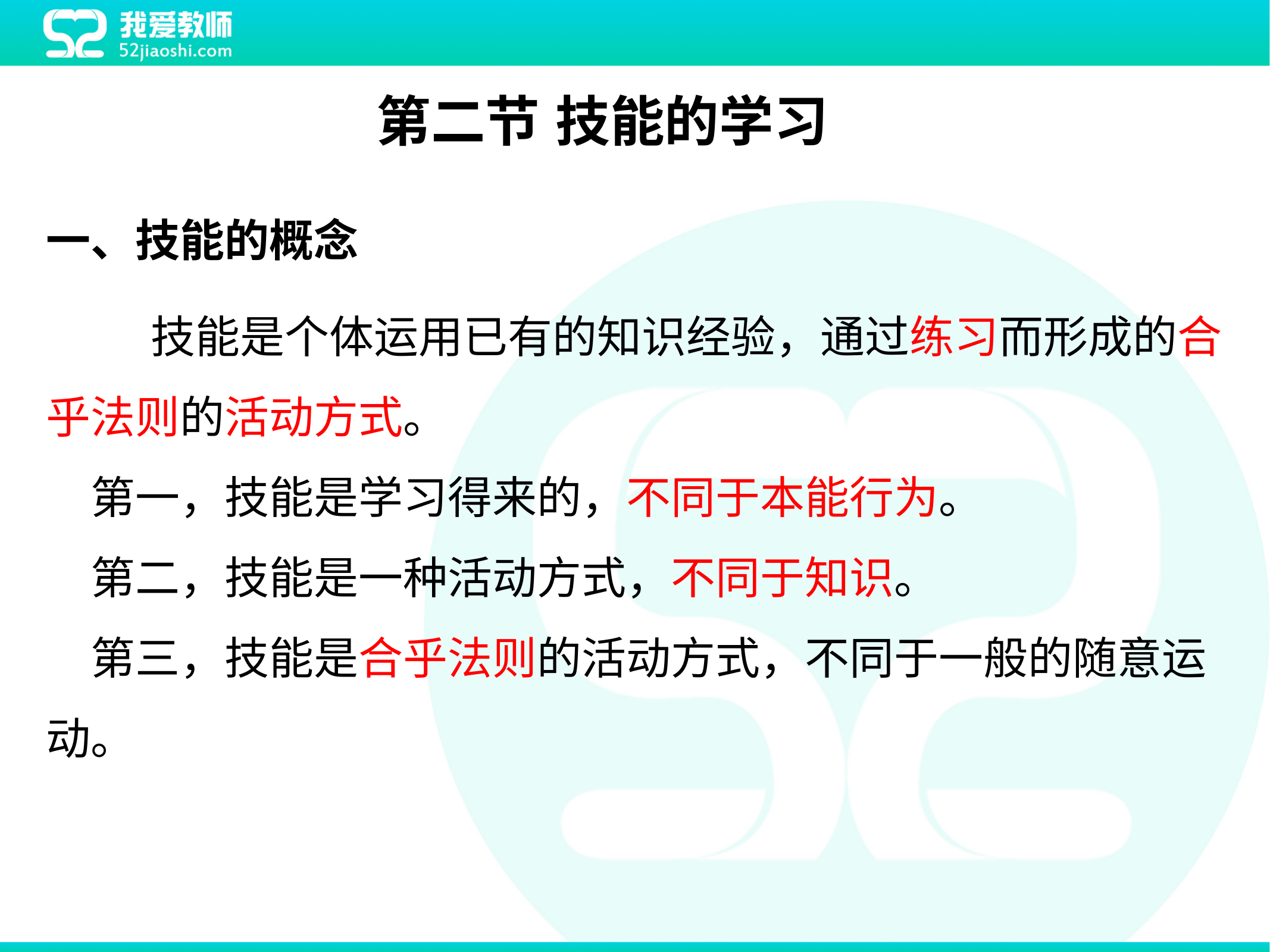

第二节 技能的学习
一、技能的概念
     技能是个体运用已有的知识经验，通过练习而形成的合乎法则的活动方式。
第一，技能是学习得来的，不同于本能行为。
第二，技能是一种活动方式，不同于知识。
第三，技能是合乎法则的活动方式，不同于一般的随意运动。